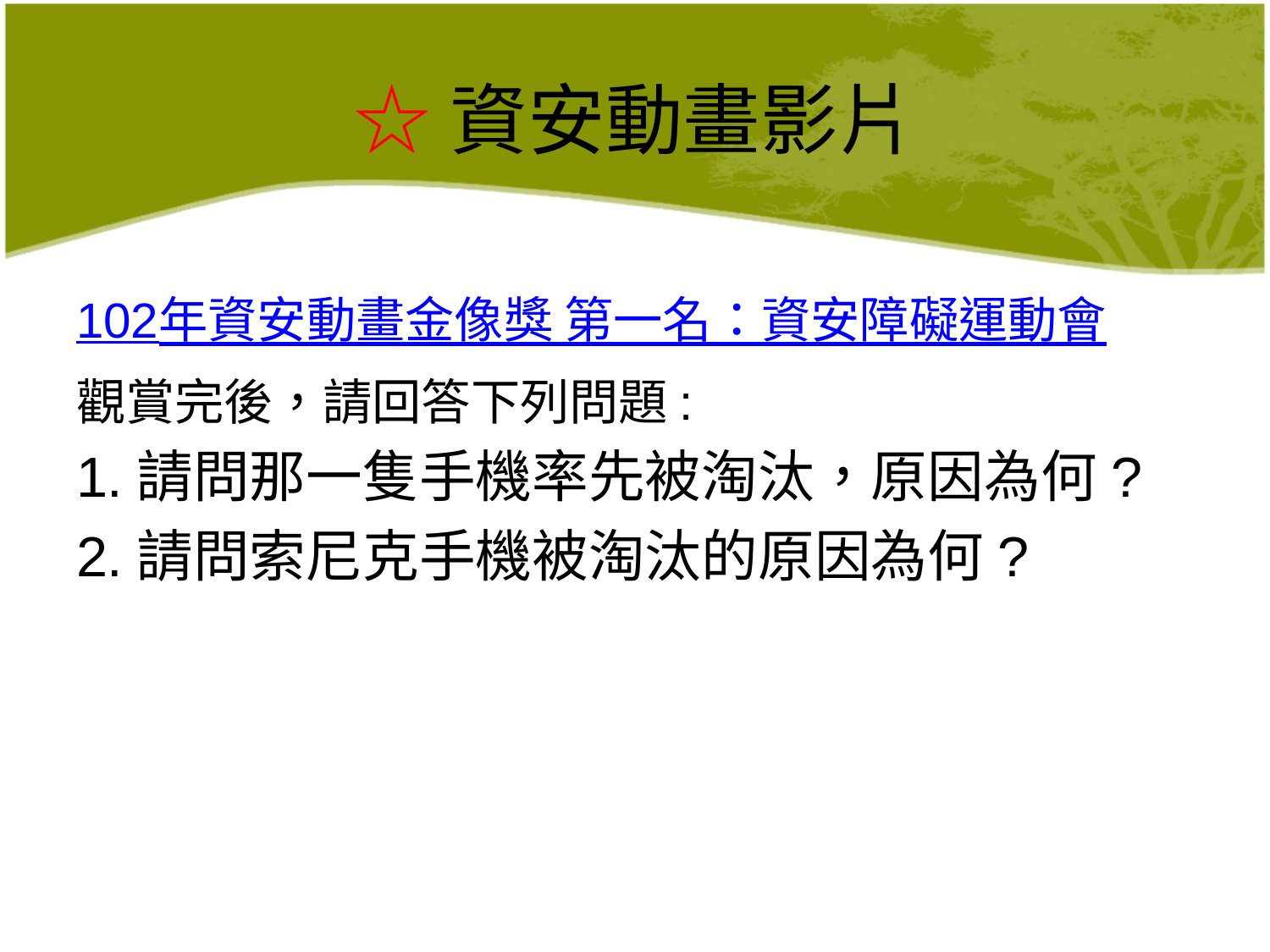

# ☆資安動畫影片

102年資安動畫金像獎 第一名：資安障礙運動會
觀賞完後，請回答下列問題:
1.請問那一隻手機率先被淘汰，原因為何?
2.請問索尼克手機被淘汰的原因為何?